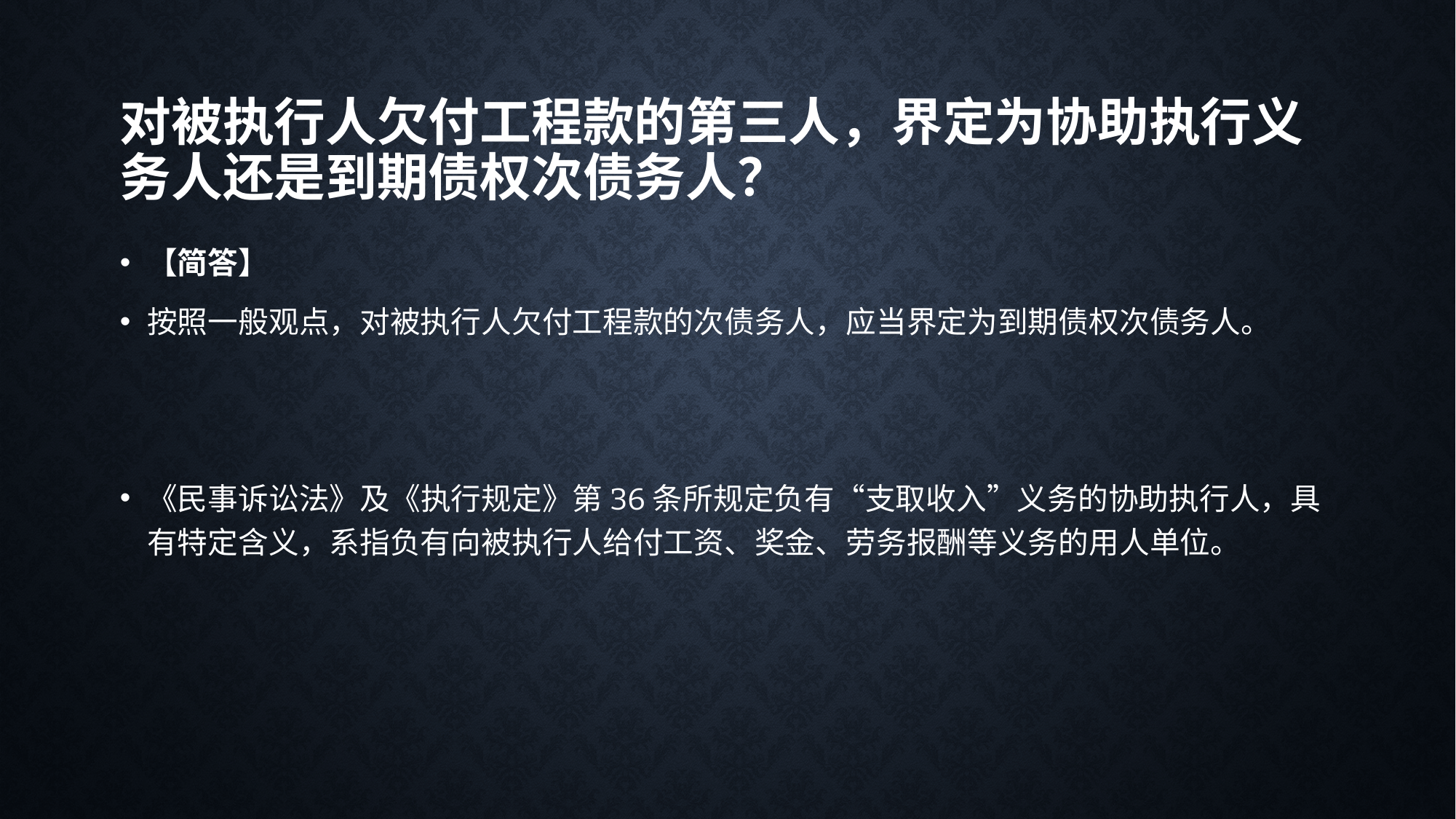

# 对被执行人欠付工程款的第三人，界定为协助执行义务人还是到期债权次债务人？
【简答】
按照一般观点，对被执行人欠付工程款的次债务人，应当界定为到期债权次债务人。

《民事诉讼法》及《执行规定》第36条所规定负有“支取收入”义务的协助执行人，具有特定含义，系指负有向被执行人给付工资、奖金、劳务报酬等义务的用人单位。